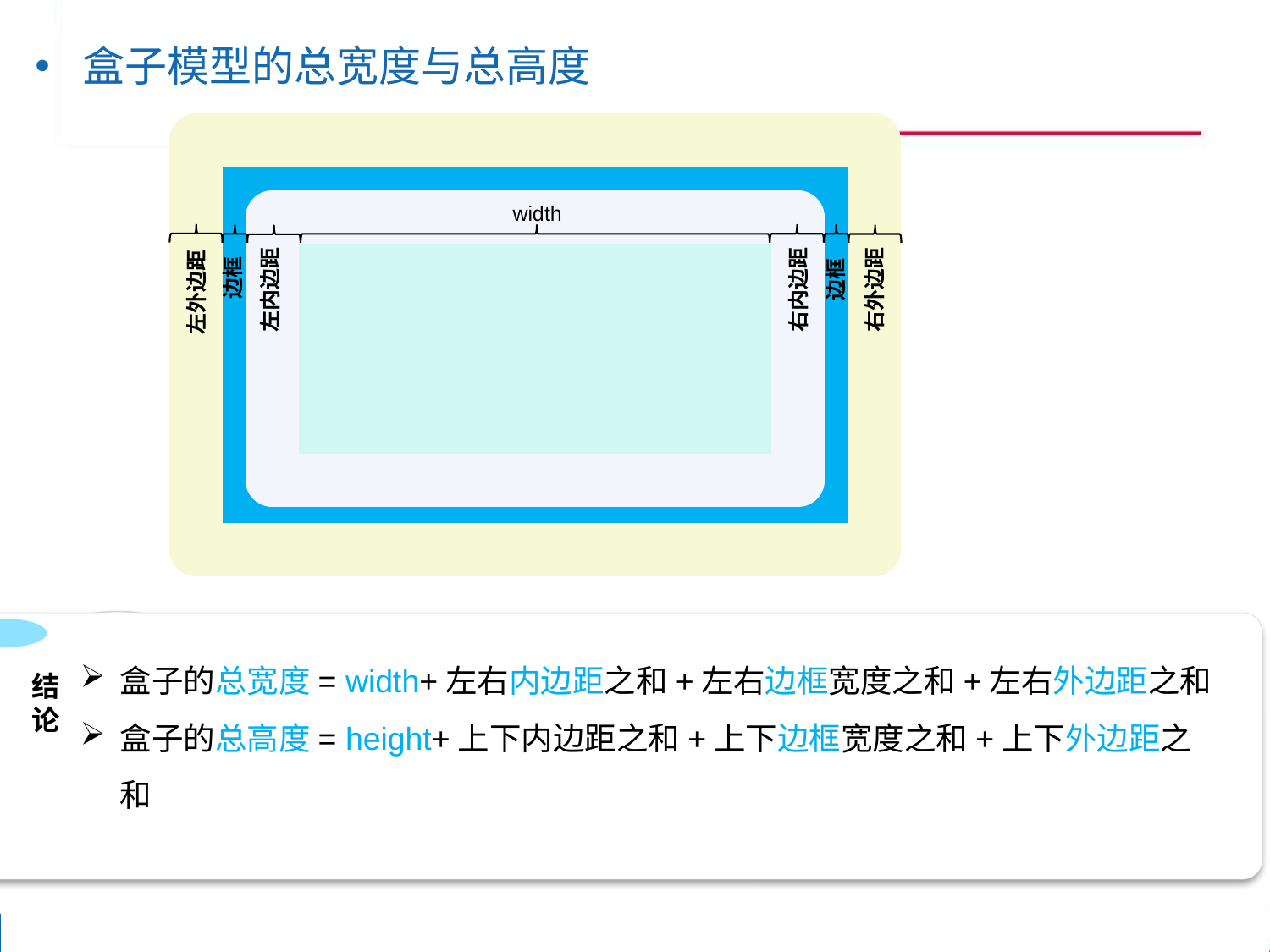

盒子模型的总宽度与总高度

width

右内边距

右外边距

左内边距

左外边距

边框

边框

结论
盒子的总宽度= width+左右内边距之和+左右边框宽度之和+左右外边距之和
盒子的总高度= height+上下内边距之和+上下边框宽度之和+上下外边距之和